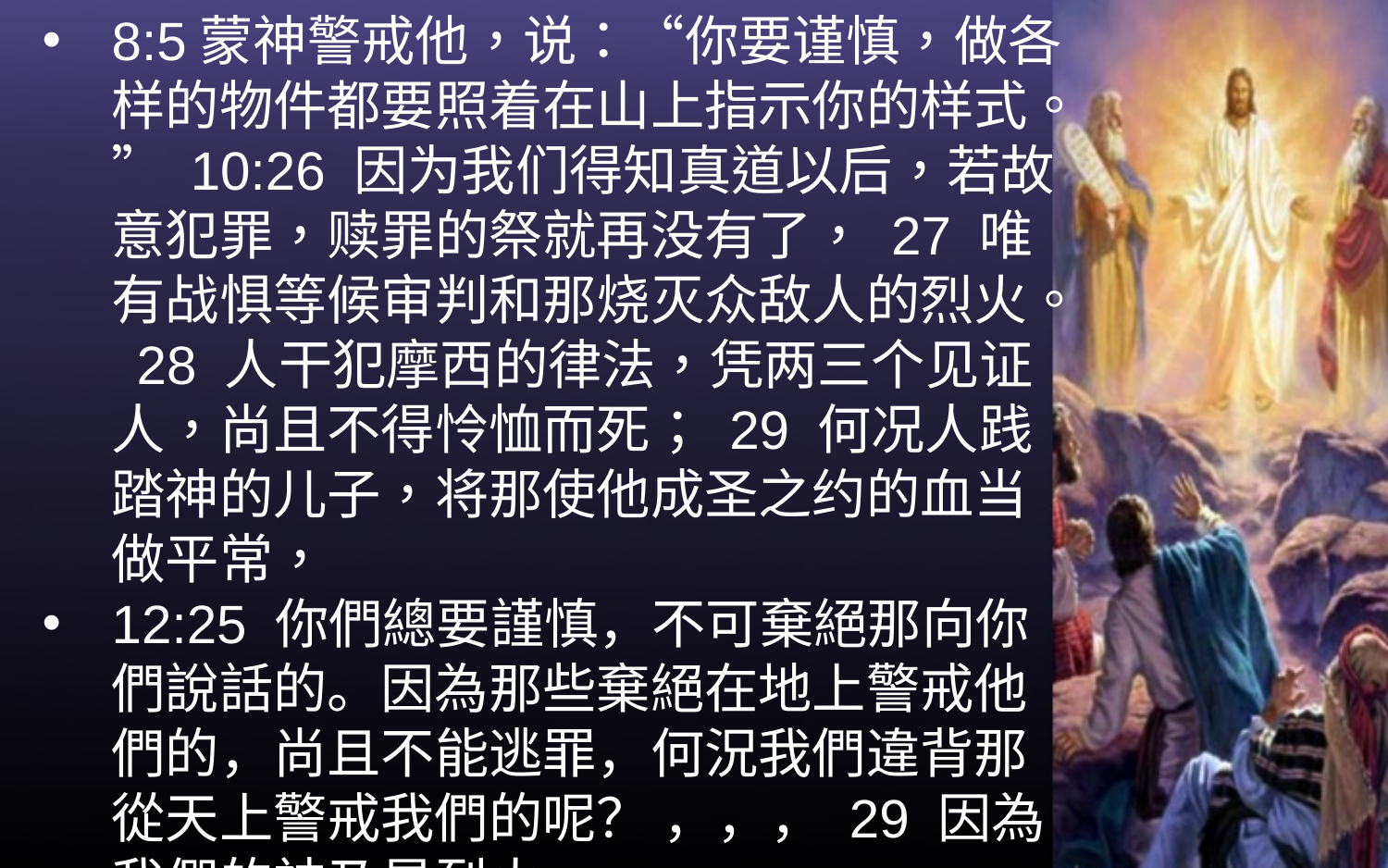

8:5蒙神警戒他，说：“你要谨慎，做各样的物件都要照着在山上指示你的样式。” 10:26 因为我们得知真道以后，若故意犯罪，赎罪的祭就再没有了， 27 唯有战惧等候审判和那烧灭众敌人的烈火。 28 人干犯摩西的律法，凭两三个见证人，尚且不得怜恤而死； 29 何况人践踏神的儿子，将那使他成圣之约的血当做平常，
12:25 你們總要謹慎，不可棄絕那向你們說話的。因為那些棄絕在地上警戒他們的，尚且不能逃罪，何況我們違背那從天上警戒我們的呢？ ，，， 29 因為我們的神乃是烈火。